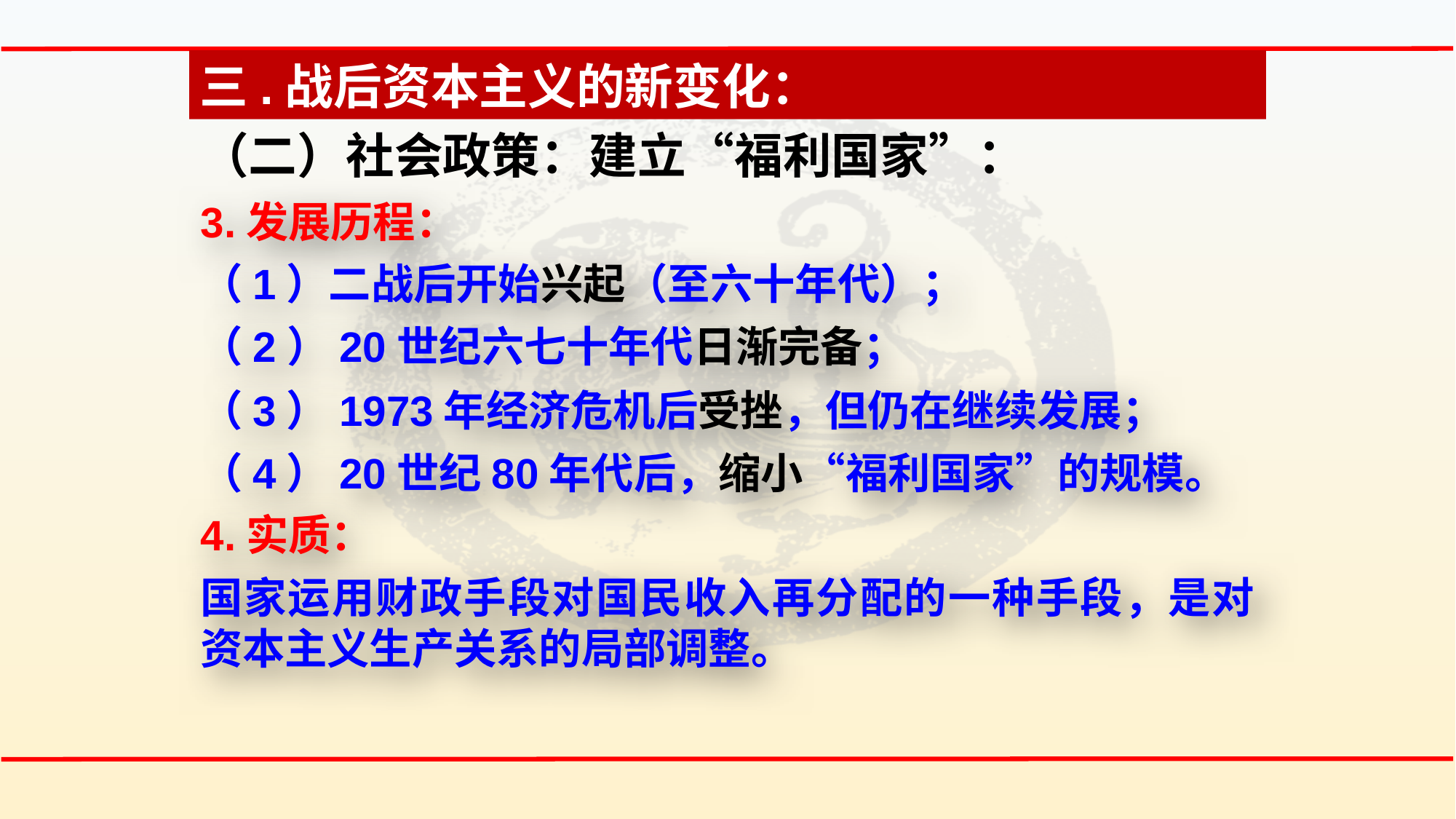

三.战后资本主义的新变化：
（二）社会政策：建立“福利国家”：
3.发展历程：
（1）二战后开始兴起（至六十年代）；
（2）20世纪六七十年代日渐完备；
（3）1973年经济危机后受挫，但仍在继续发展；
（4）20世纪80年代后，缩小“福利国家”的规模。
4.实质：
国家运用财政手段对国民收入再分配的一种手段，是对资本主义生产关系的局部调整。